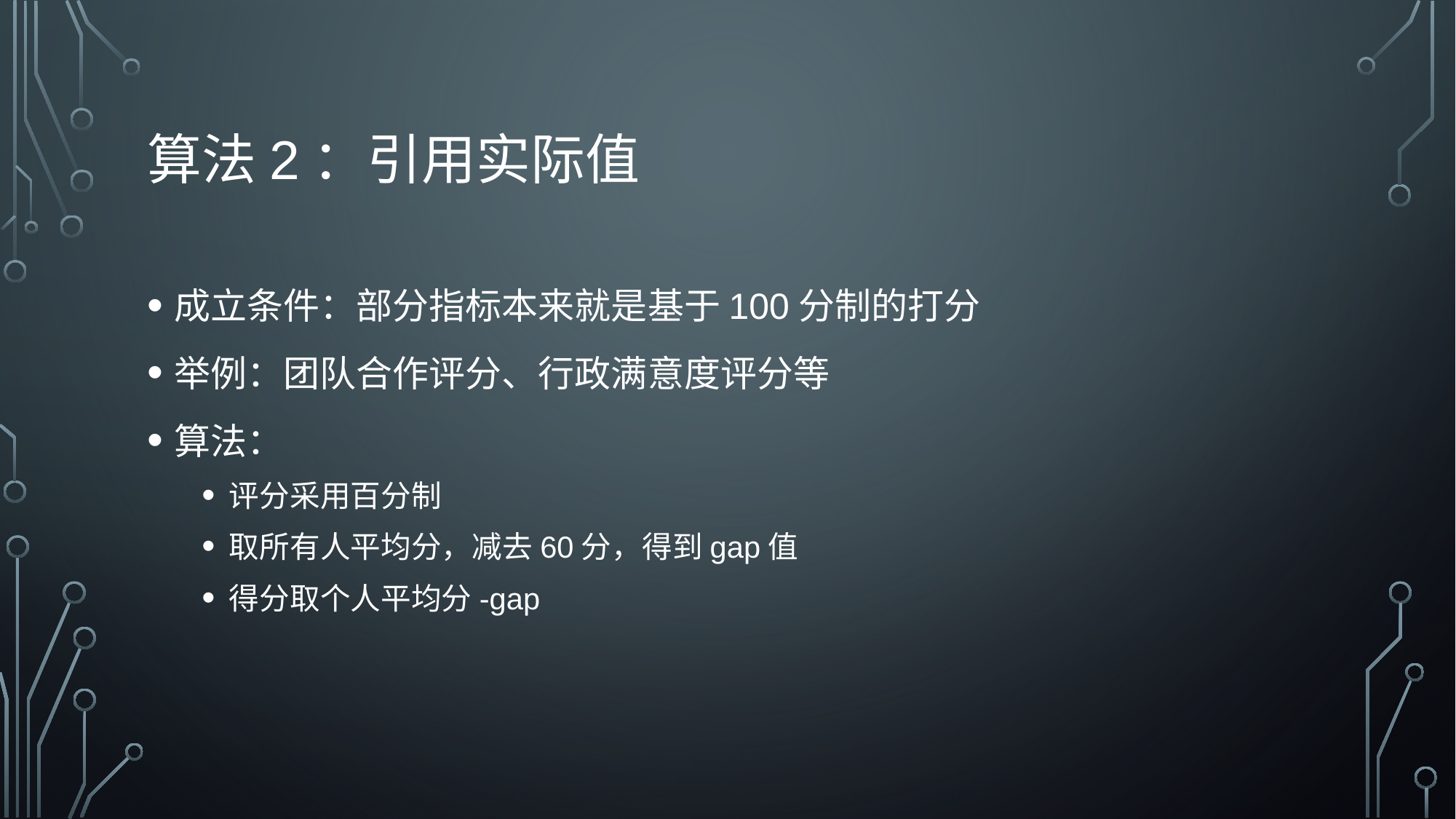

# 算法2：引用实际值
成立条件：部分指标本来就是基于100分制的打分
举例：团队合作评分、行政满意度评分等
算法：
评分采用百分制
取所有人平均分，减去60分，得到gap值
得分取个人平均分-gap